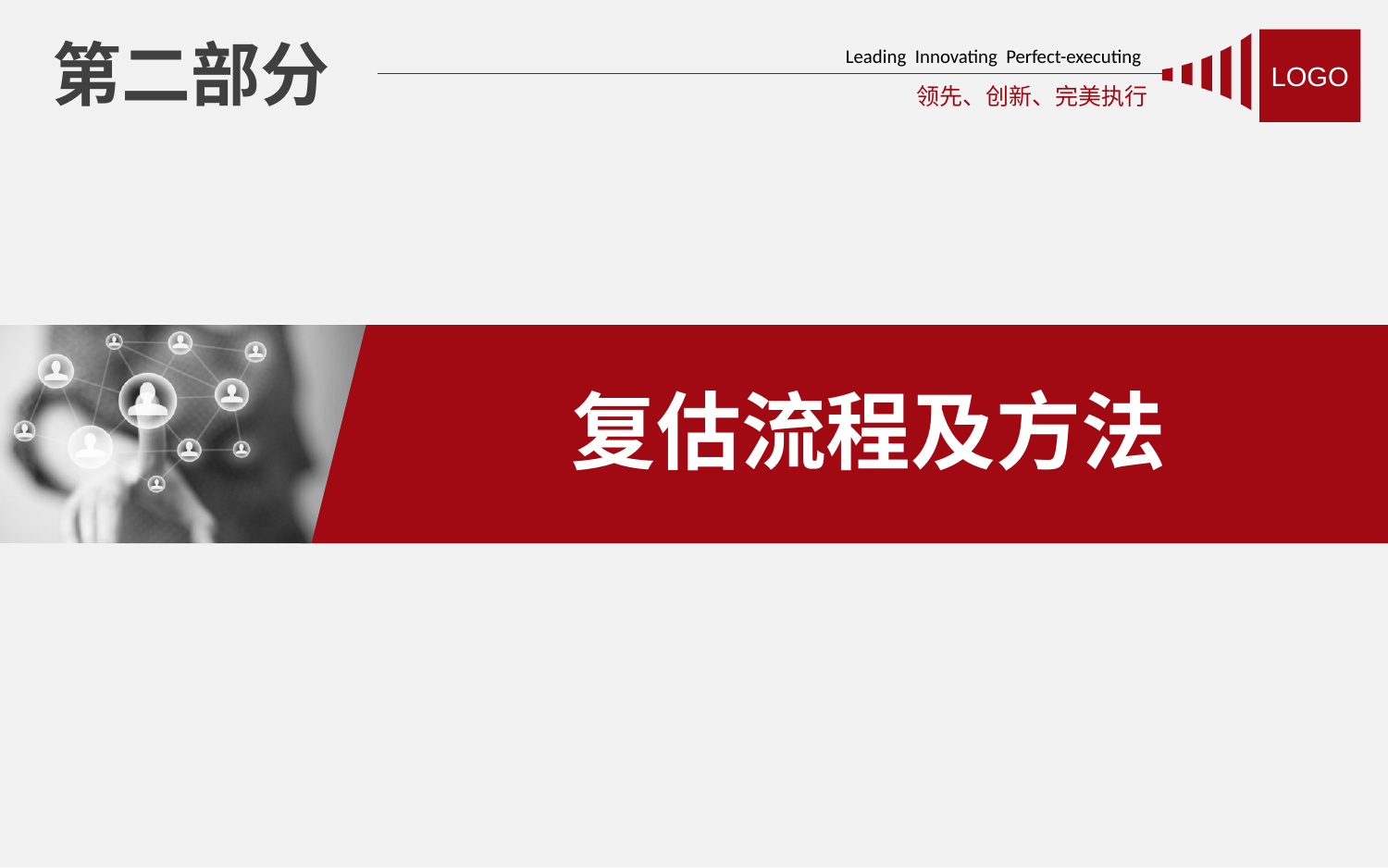

LOGO
Leading  Innovating  Perfect-executing
领先、创新、完美执行
第二部分

复估流程及方法

7
.